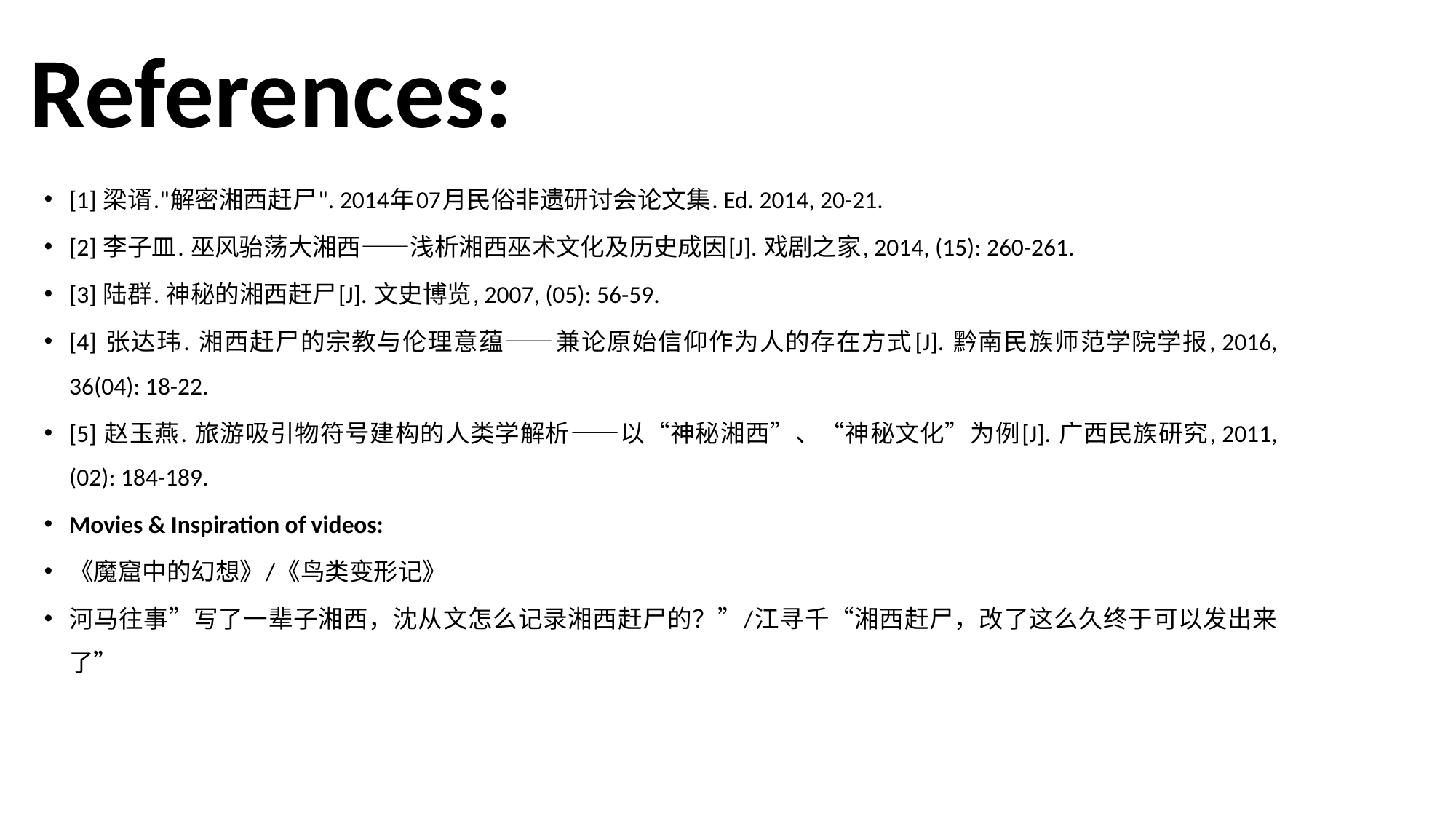

# References:
[1] 梁谞."解密湘西赶尸". 2014年07月民俗非遗研讨会论文集. Ed. 2014, 20-21.
[2] 李子皿. 巫风骀荡大湘西——浅析湘西巫术文化及历史成因[J]. 戏剧之家, 2014, (15): 260-261.
[3] 陆群. 神秘的湘西赶尸[J]. 文史博览, 2007, (05): 56-59.
[4] 张达玮. 湘西赶尸的宗教与伦理意蕴——兼论原始信仰作为人的存在方式[J]. 黔南民族师范学院学报, 2016, 36(04): 18-22.
[5] 赵玉燕. 旅游吸引物符号建构的人类学解析——以“神秘湘西”、“神秘文化”为例[J]. 广西民族研究, 2011, (02): 184-189.
Movies & Inspiration of videos:
《魔窟中的幻想》/《鸟类变形记》
河马往事”写了一辈子湘西，沈从文怎么记录湘西赶尸的？”/江寻千“湘西赶尸，改了这么久终于可以发出来了”